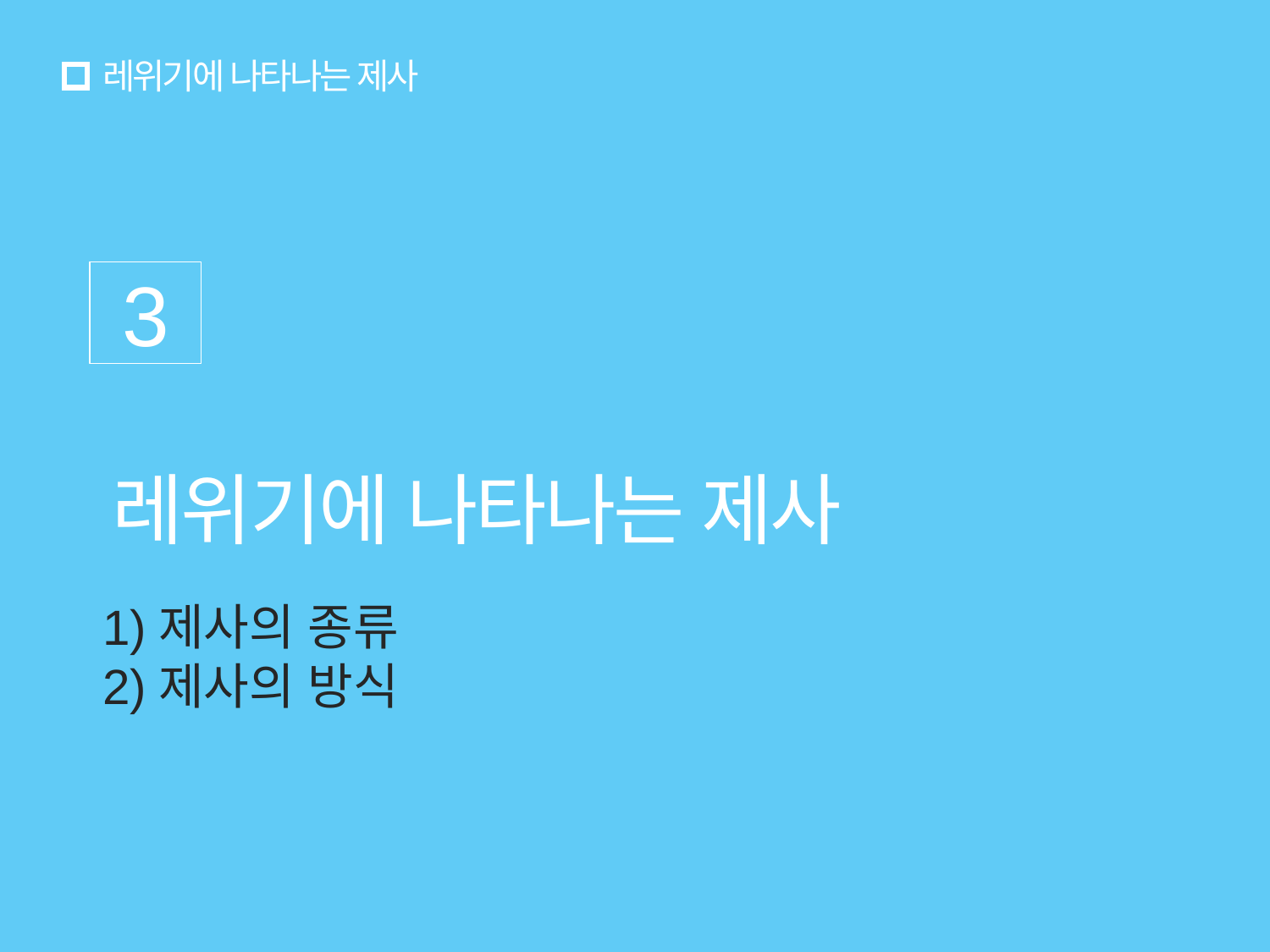

# 레위기에 나타나는 제사
3
레위기에 나타나는 제사
1)제사의 종류
2)제사의 방식